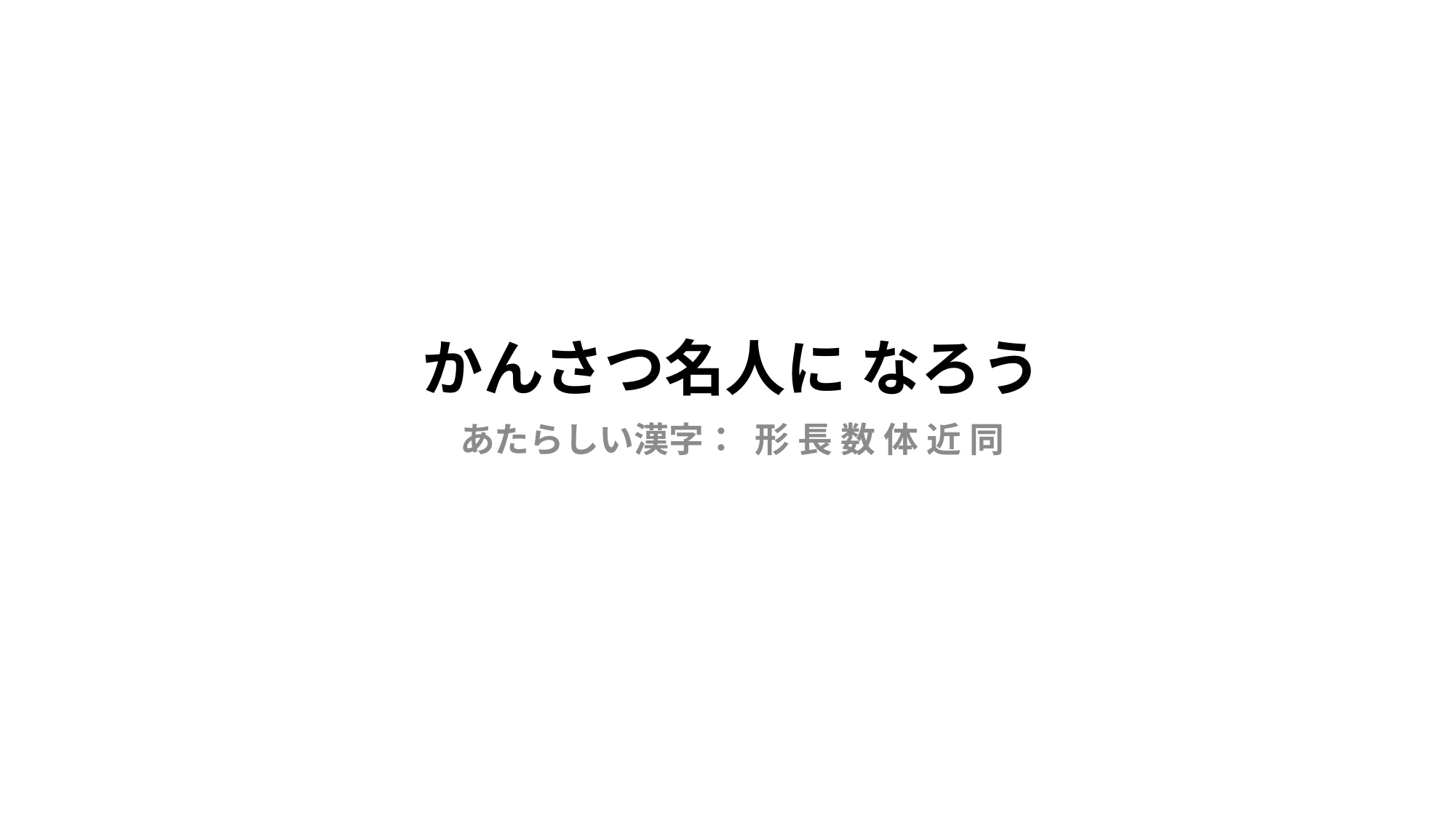

# かんさつ名人に なろう
あたらしい漢字：  形 長 数 体 近 同